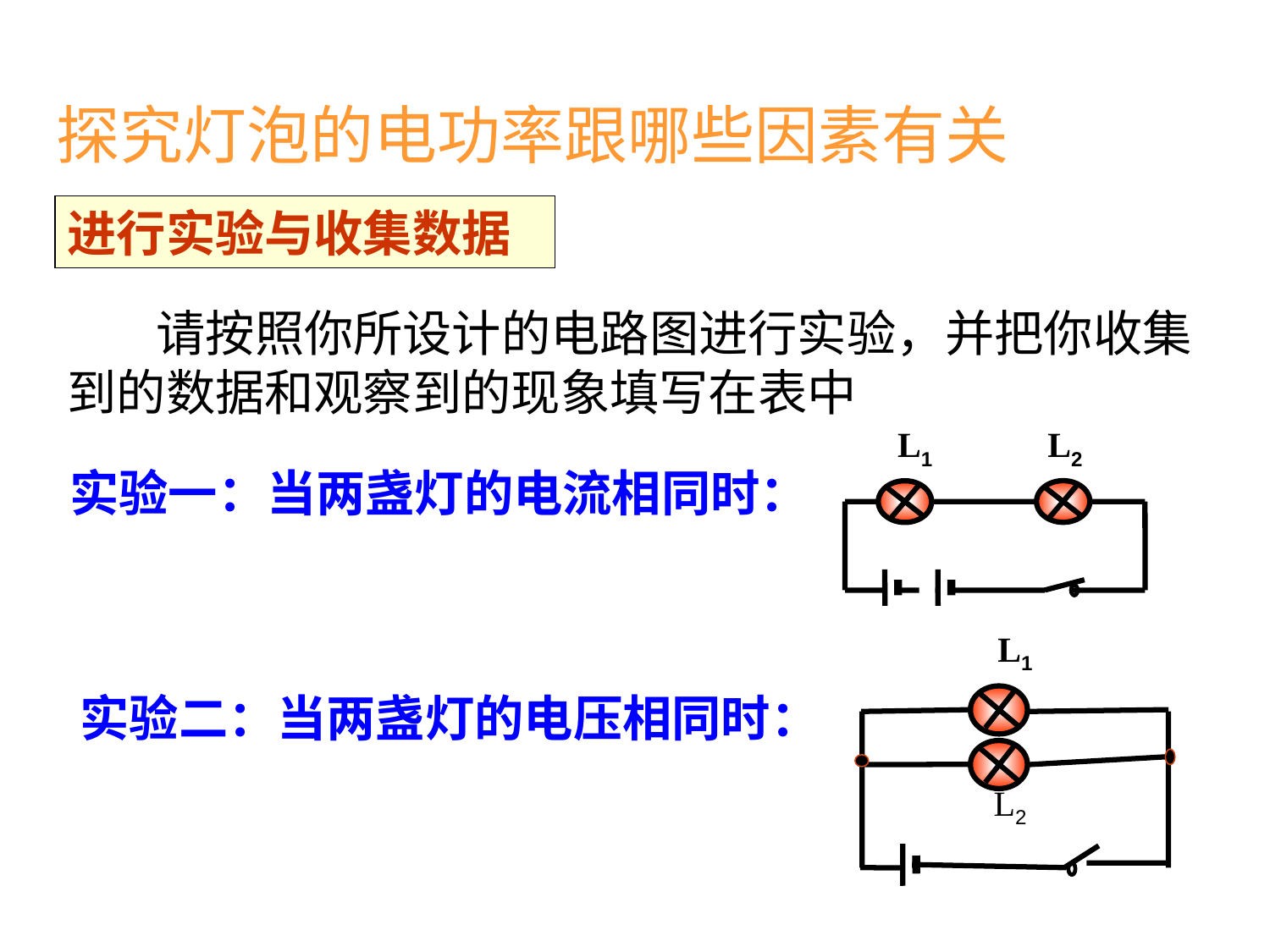

探究灯泡的电功率跟哪些因素有关
进行实验与收集数据
       请按照你所设计的电路图进行实验，并把你收集
到的数据和观察到的现象填写在表中
L1
L2

实验一：当两盏灯的电流相同时：
L1
实验二：当两盏灯的电压相同时：

L2